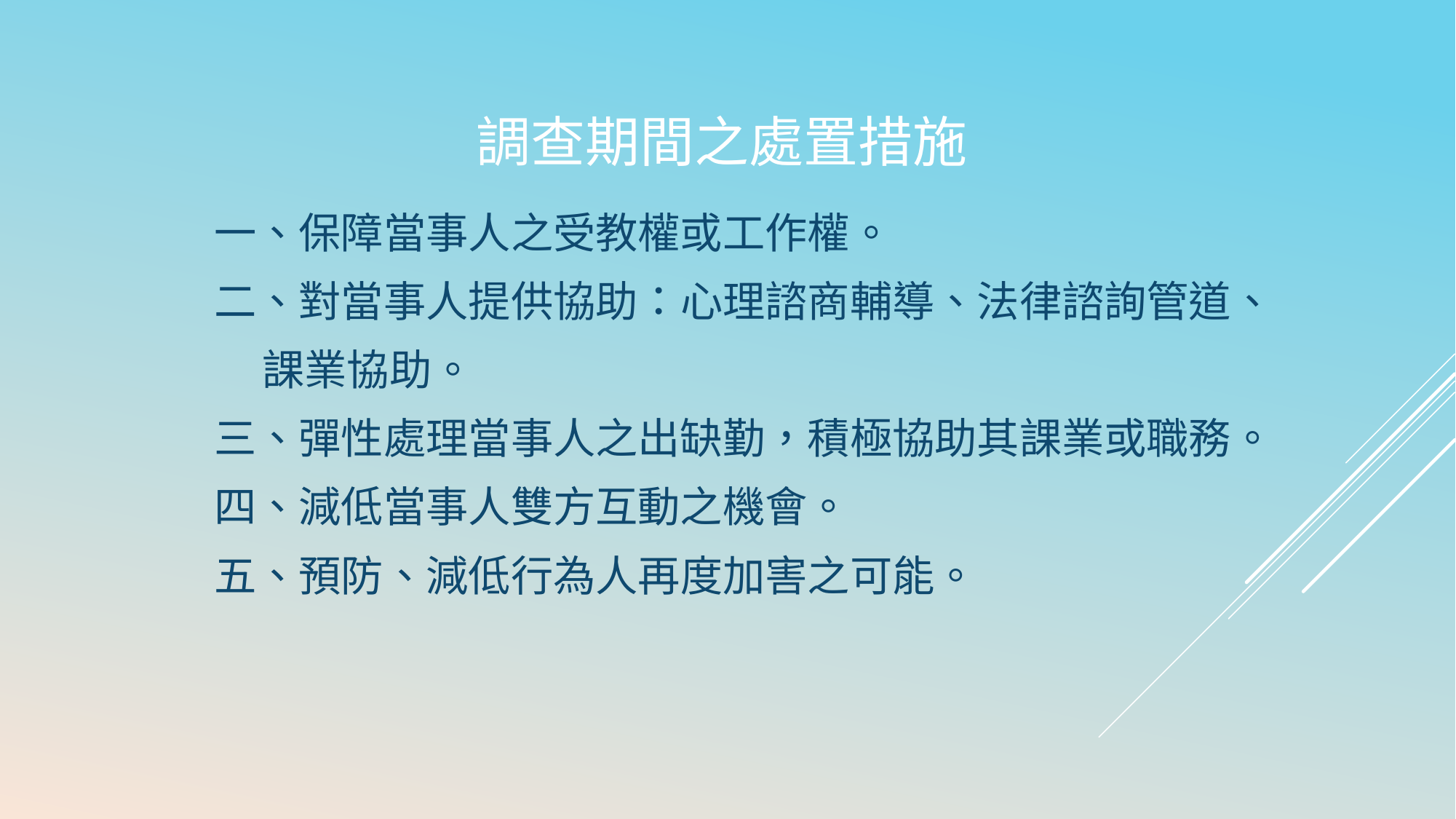

# 調查期間之處置措施
一、保障當事人之受教權或工作權。
二、對當事人提供協助：心理諮商輔導、法律諮詢管道、
    課業協助。
三、彈性處理當事人之出缺勤，積極協助其課業或職務。
四、減低當事人雙方互動之機會。
五、預防、減低行為人再度加害之可能。